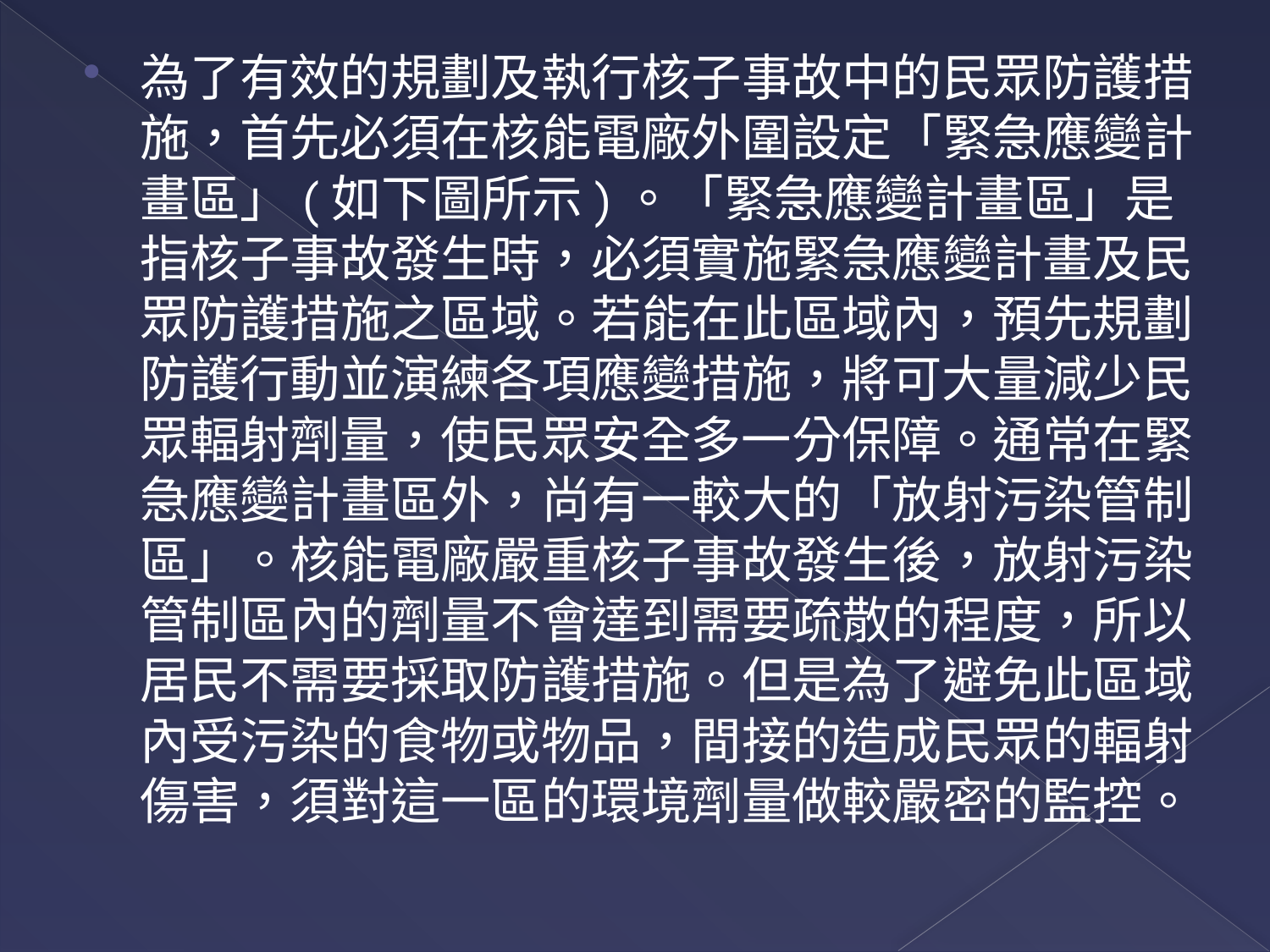

為了有效的規劃及執行核子事故中的民眾防護措施，首先必須在核能電廠外圍設定「緊急應變計畫區」(如下圖所示)。「緊急應變計畫區」是指核子事故發生時，必須實施緊急應變計畫及民眾防護措施之區域。若能在此區域內，預先規劃防護行動並演練各項應變措施，將可大量減少民眾輻射劑量，使民眾安全多一分保障。通常在緊急應變計畫區外，尚有一較大的「放射污染管制區」。核能電廠嚴重核子事故發生後，放射污染管制區內的劑量不會達到需要疏散的程度，所以居民不需要採取防護措施。但是為了避免此區域內受污染的食物或物品，間接的造成民眾的輻射傷害，須對這一區的環境劑量做較嚴密的監控。